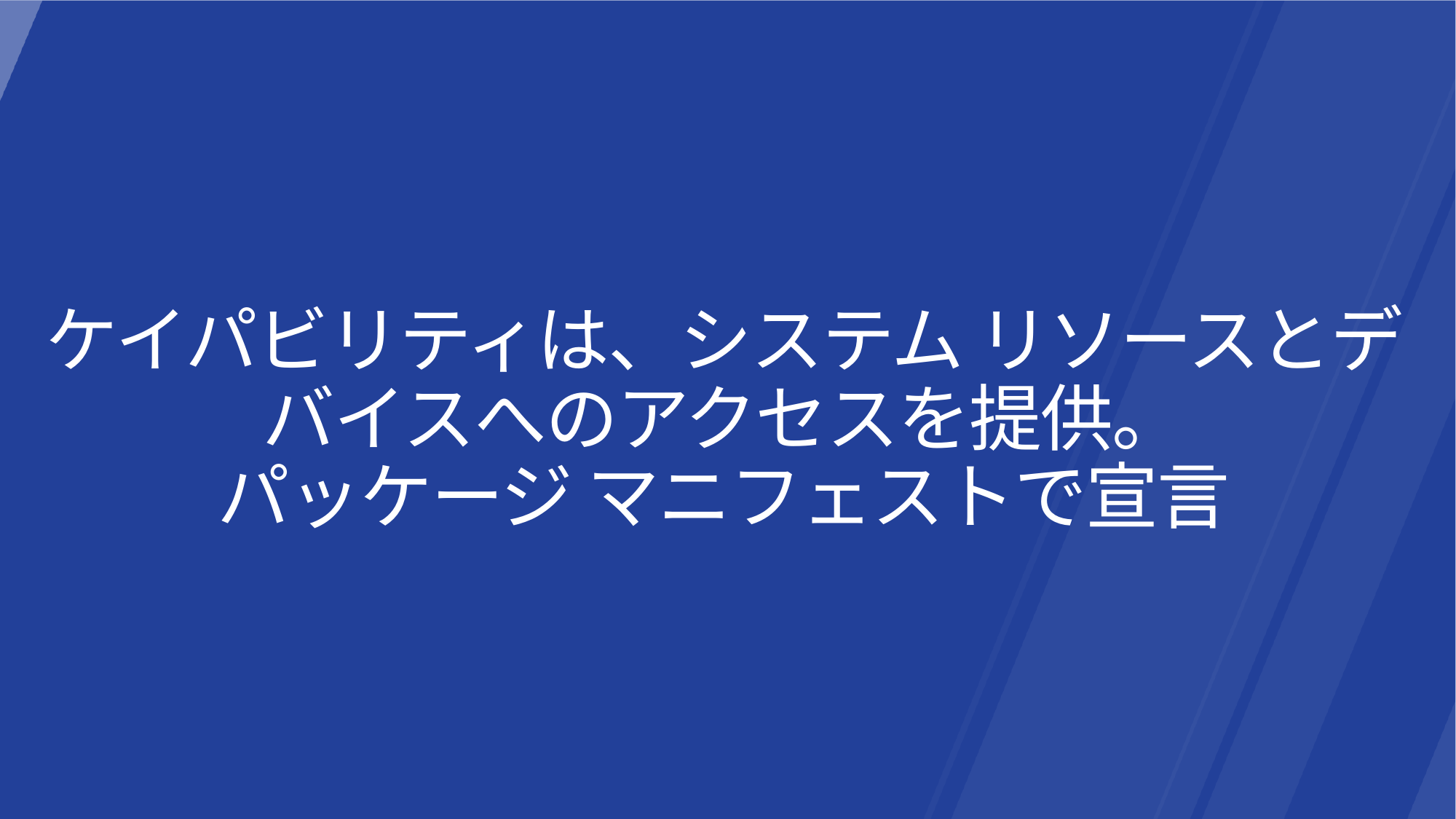

ケイパビリティは、システム リソースとデバイスへのアクセスを提供。
パッケージ マニフェストで宣言